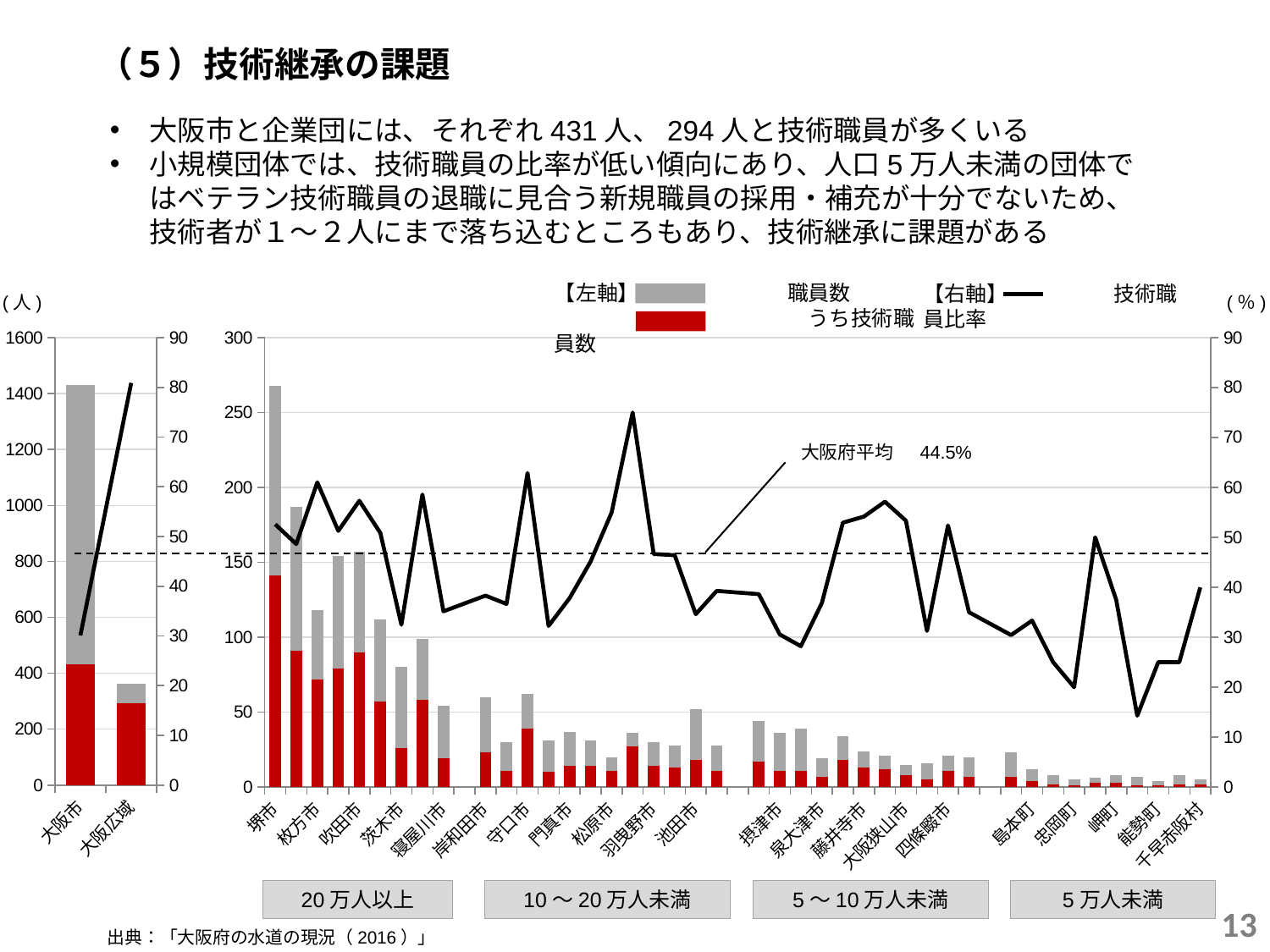

（５）技術継承の課題
大阪市と企業団には、それぞれ431人、294人と技術職員が多くいる
小規模団体では、技術職員の比率が低い傾向にあり、人口5万人未満の団体ではベテラン技術職員の退職に見合う新規職員の採用・補充が十分でないため、技術者が１～２人にまで落ち込むところもあり、技術継承に課題がある
【左軸】　　　　　　　職員数
　　　　　　　　　　　　うち技術職員数
【右軸】　　　　　技術職員比率

(人)
(％)

### Chart

| Category | 技術
職員 | 技術以外 | 列1 |
|---|---|---|---|
| 堺市 | 141.0 | 127.0 | 52.61194029850746 |
| 東大阪市 | 91.0 | 96.0 | 48.663101604278076 |
| 枚方市 | 72.0 | 46.0 | 61.016949152542374 |
| 豊中市 | 79.0 | 75.0 | 51.298701298701296 |
| 吹田市 | 90.0 | 67.0 | 57.324840764331206 |
| 高槻市 | 57.0 | 55.0 | 50.89285714285714 |
| 茨木市 | 26.0 | 54.0 | 32.5 |
| 八尾市 | 58.0 | 41.0 | 58.58585858585859 |
| 寝屋川市 | 19.0 | 35.0 | 35.18518518518518 |
|  | None | None | 36.75925925925926 |
| 岸和田市 | 23.0 | 37.0 | 38.333333333333336 |
| 和泉市 | 11.0 | 19.0 | 36.666666666666664 |
| 守口市 | 39.0 | 23.0 | 62.903225806451616 |
| 箕面市 | 10.0 | 21.0 | 32.25806451612903 |
| 門真市 | 14.0 | 23.0 | 37.83783783783784 |
| 大東市 | 14.0 | 17.0 | 45.16129032258064 |
| 松原市 | 11.0 | 9.0 | 55.00000000000001 |
| 富田林市 | 27.0 | 9.0 | 75.0 |
| 羽曳野市 | 14.0 | 16.0 | 46.666666666666664 |
| 河内長野市 | 13.0 | 15.0 | 46.42857142857143 |
| 池田市 | 18.0 | 34.0 | 34.61538461538461 |
| 泉佐野市 | 11.0 | 17.0 | 39.285714285714285 |
|  | None | None | 38.96103896103896 |
| 貝塚市 | 17.0 | 27.0 | 38.63636363636363 |
| 摂津市 | 11.0 | 25.0 | 30.555555555555557 |
| 交野市 | 11.0 | 28.0 | 28.205128205128204 |
| 泉大津市 | 7.0 | 12.0 | 36.84210526315789 |
| 柏原市 | 18.0 | 16.0 | 52.94117647058824 |
| 藤井寺市 | 13.0 | 11.0 | 54.166666666666664 |
| 泉南市 | 12.0 | 9.0 | 57.14285714285714 |
| 大阪狭山市 | 8.0 | 7.0 | 53.333333333333336 |
| 高石市 | 5.0 | 11.0 | 31.25 |
| 四條畷市 | 11.0 | 10.0 | 52.38095238095239 |
| 阪南市 | 7.0 | 13.0 | 35.0 |
|  | None | None | 32.71739130434783 |
| 熊取町 | 7.0 | 16.0 | 30.434782608695656 |
| 島本町 | 4.0 | 8.0 | 33.33333333333333 |
| 豊能町 | 2.0 | 6.0 | 25.0 |
| 忠岡町 | 1.0 | 4.0 | 20.0 |
| 河南町 | 3.0 | 3.0 | 50.0 |
| 岬町 | 3.0 | 5.0 | 37.5 |
| 太子町 | 1.0 | 6.0 | 14.285714285714285 |
| 能勢町 | 1.0 | 3.0 | 25.0 |
| 田尻町 | 2.0 | 6.0 | 25.0 |
| 千早赤阪村 | 2.0 | 3.0 | 40.0 |

### Chart

| Category | 技術
職員 | 技術以外 | 技術職員比率 |
|---|---|---|---|
| 大阪市 | 431.0 | 1000.0 | 30.1 |
| 大阪広域 | 294.0 | 69.0 | 80.9 |
大阪府平均　 44.5%
20万人以上
10～20万人未満
5～10万人未満
5万人未満
13
出典：「大阪府の水道の現況（2016）」